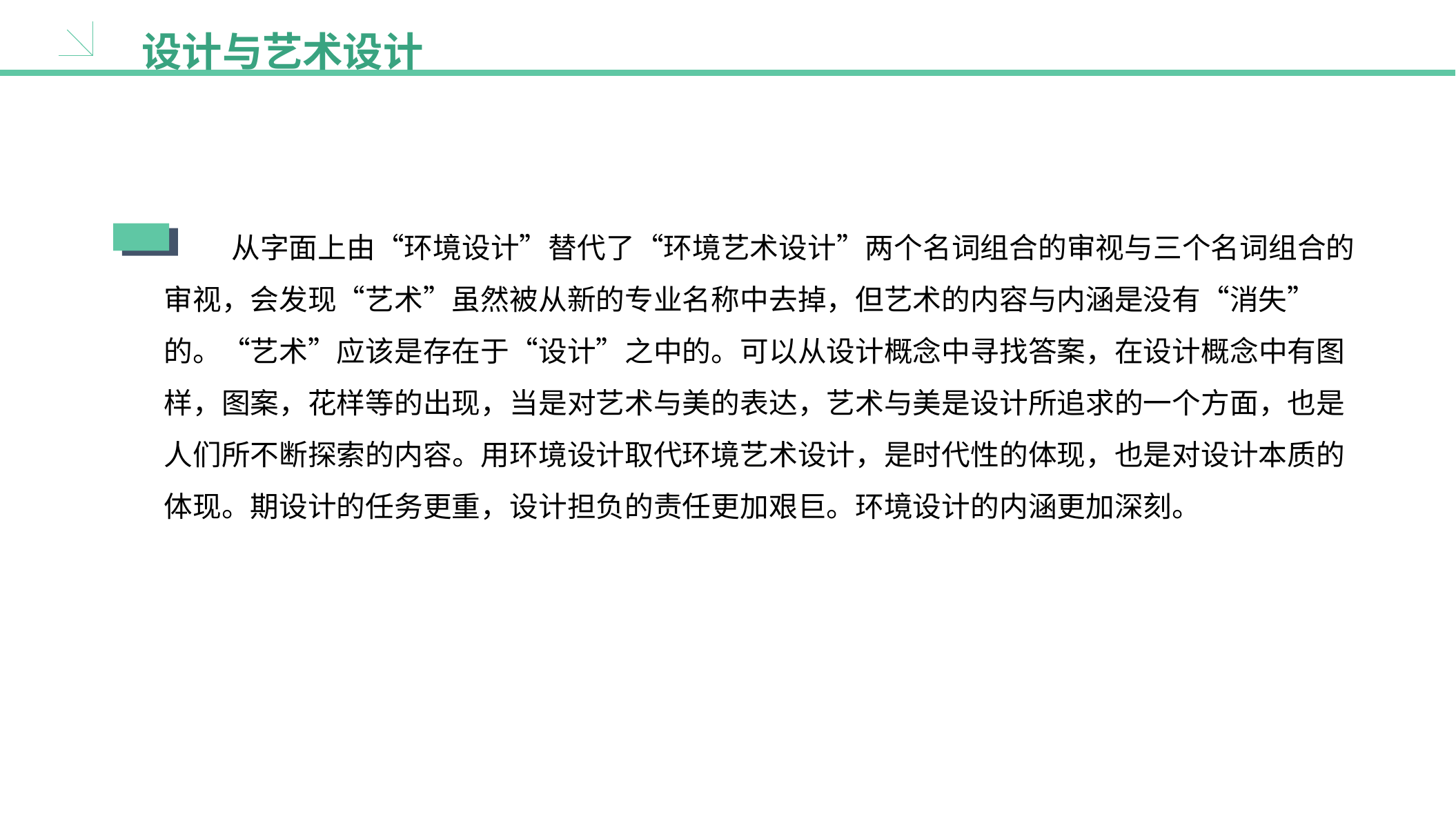

设计与艺术设计

          从字面上由“环境设计”替代了“环境艺术设计”两个名词组合的审视与三个名词组合的审视，会发现“艺术”虽然被从新的专业名称中去掉，但艺术的内容与内涵是没有“消失”的。“艺术”应该是存在于“设计”之中的。可以从设计概念中寻找答案，在设计概念中有图样，图案，花样等的出现，当是对艺术与美的表达，艺术与美是设计所追求的一个方面，也是人们所不断探索的内容。用环境设计取代环境艺术设计，是时代性的体现，也是对设计本质的体现。期设计的任务更重，设计担负的责任更加艰巨。环境设计的内涵更加深刻。